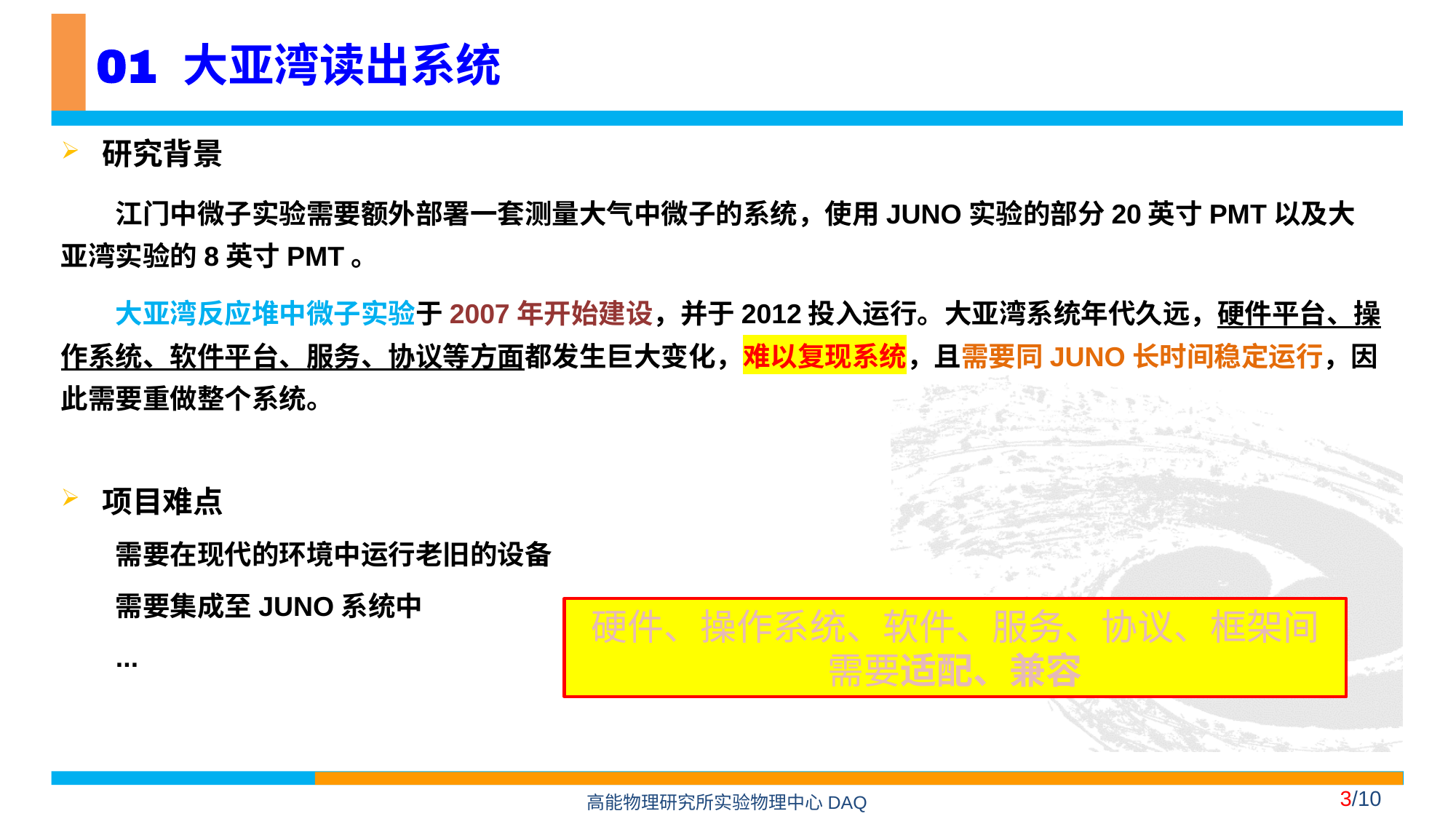

# 01 大亚湾读出系统
研究背景
江门中微子实验需要额外部署一套测量大气中微子的系统，使用JUNO实验的部分20英寸PMT以及大亚湾实验的8英寸PMT。
大亚湾反应堆中微子实验于2007年开始建设，并于2012投入运行。大亚湾系统年代久远，硬件平台、操作系统、软件平台、服务、协议等方面都发生巨大变化，难以复现系统，且需要同JUNO长时间稳定运行，因此需要重做整个系统。

项目难点
需要在现代的环境中运行老旧的设备
需要集成至JUNO系统中
...

硬件、操作系统、软件、服务、协议、框架间
需要适配、兼容